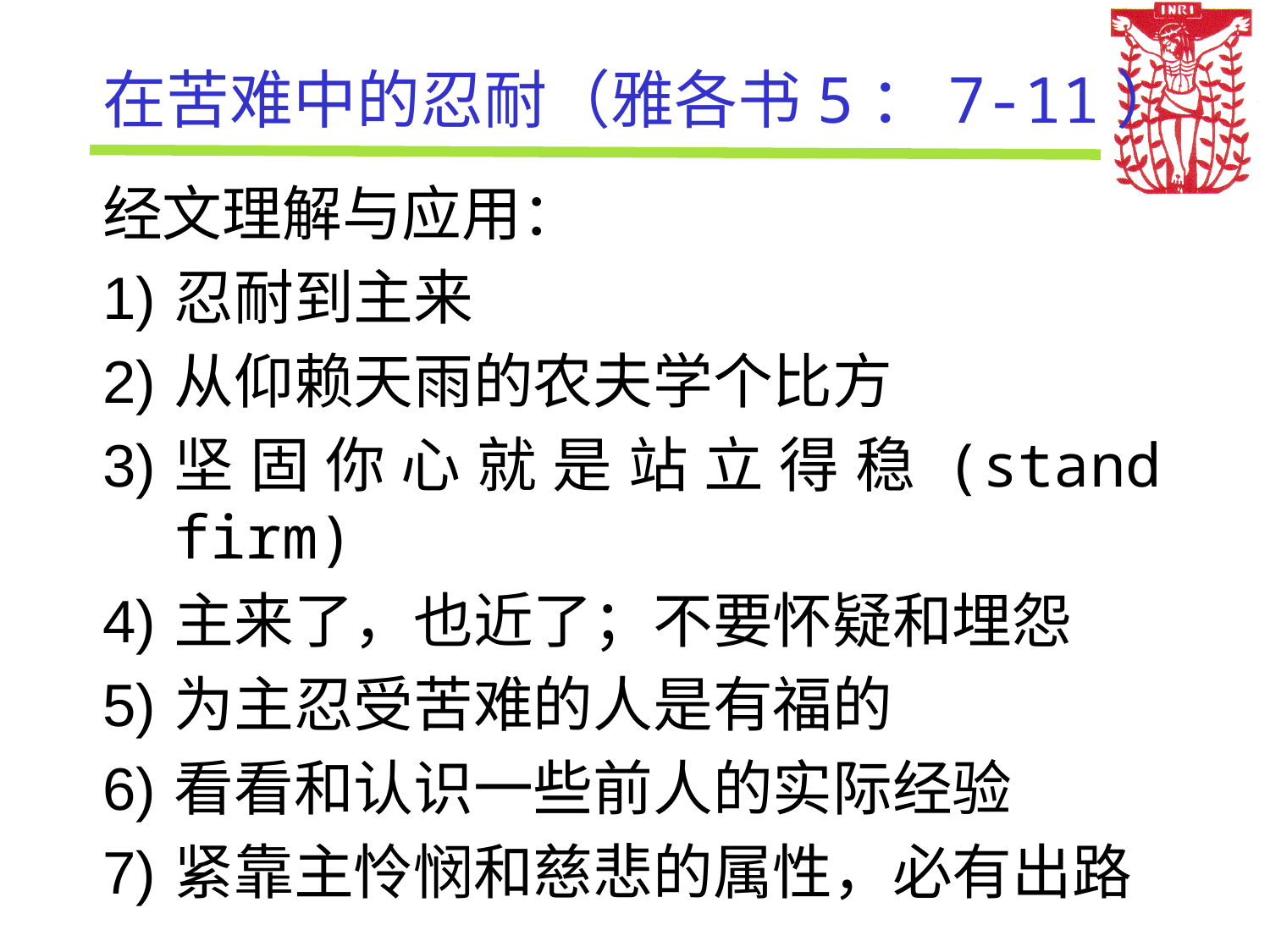

# 在苦难中的忍耐（雅各书5：7-11）
经文理解与应用：
忍耐到主来
从仰赖天雨的农夫学个比方
坚固你心就是站立得稳(stand firm)
主来了，也近了；不要怀疑和埋怨
为主忍受苦难的人是有福的
看看和认识一些前人的实际经验
紧靠主怜悯和慈悲的属性，必有出路